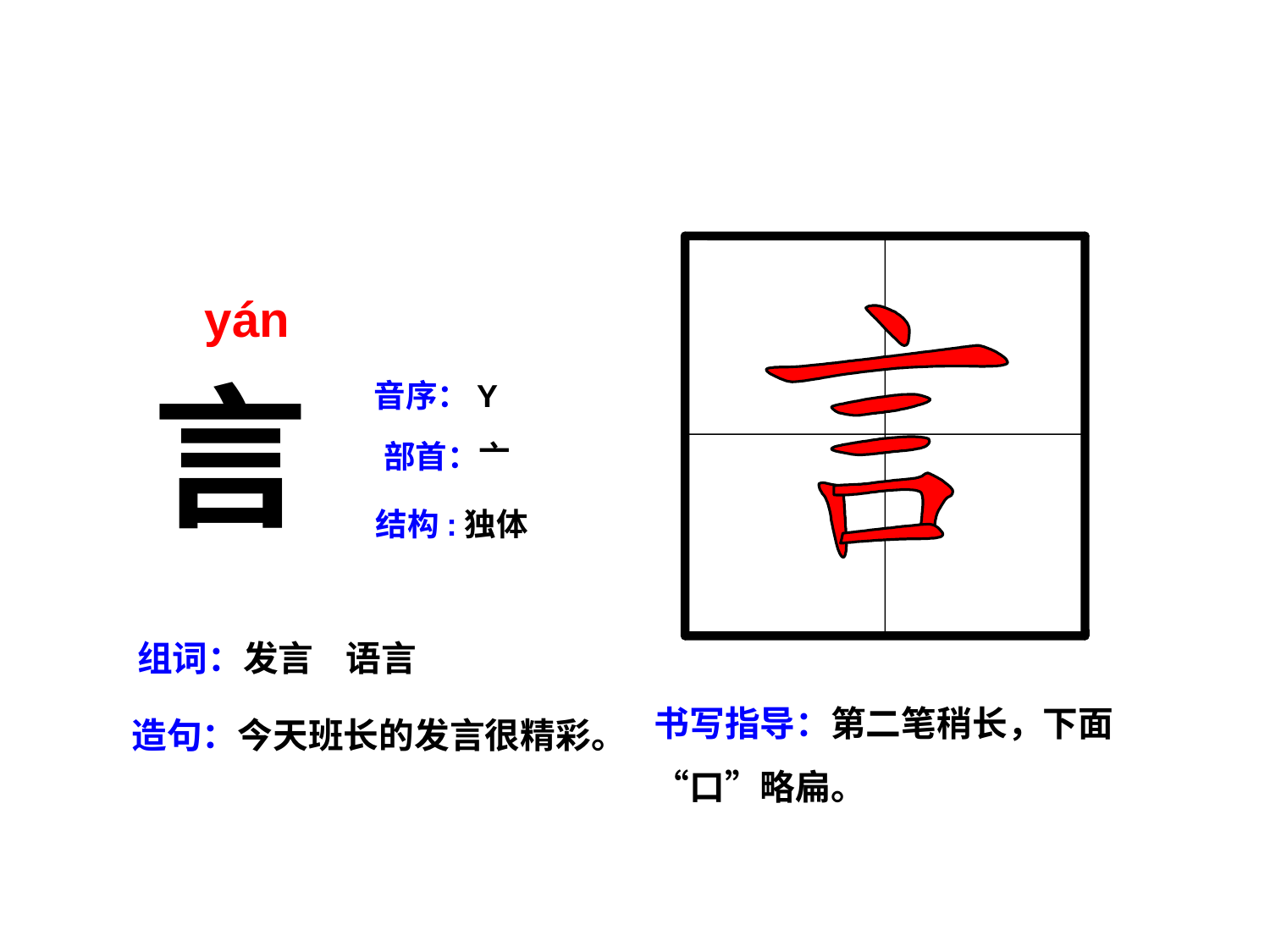

yán

言
音序：Y

部首：亠

结构:独体

组词：发言    语言
书写指导：第二笔稍长，下面“口”略扁。
造句：今天班长的发言很精彩。